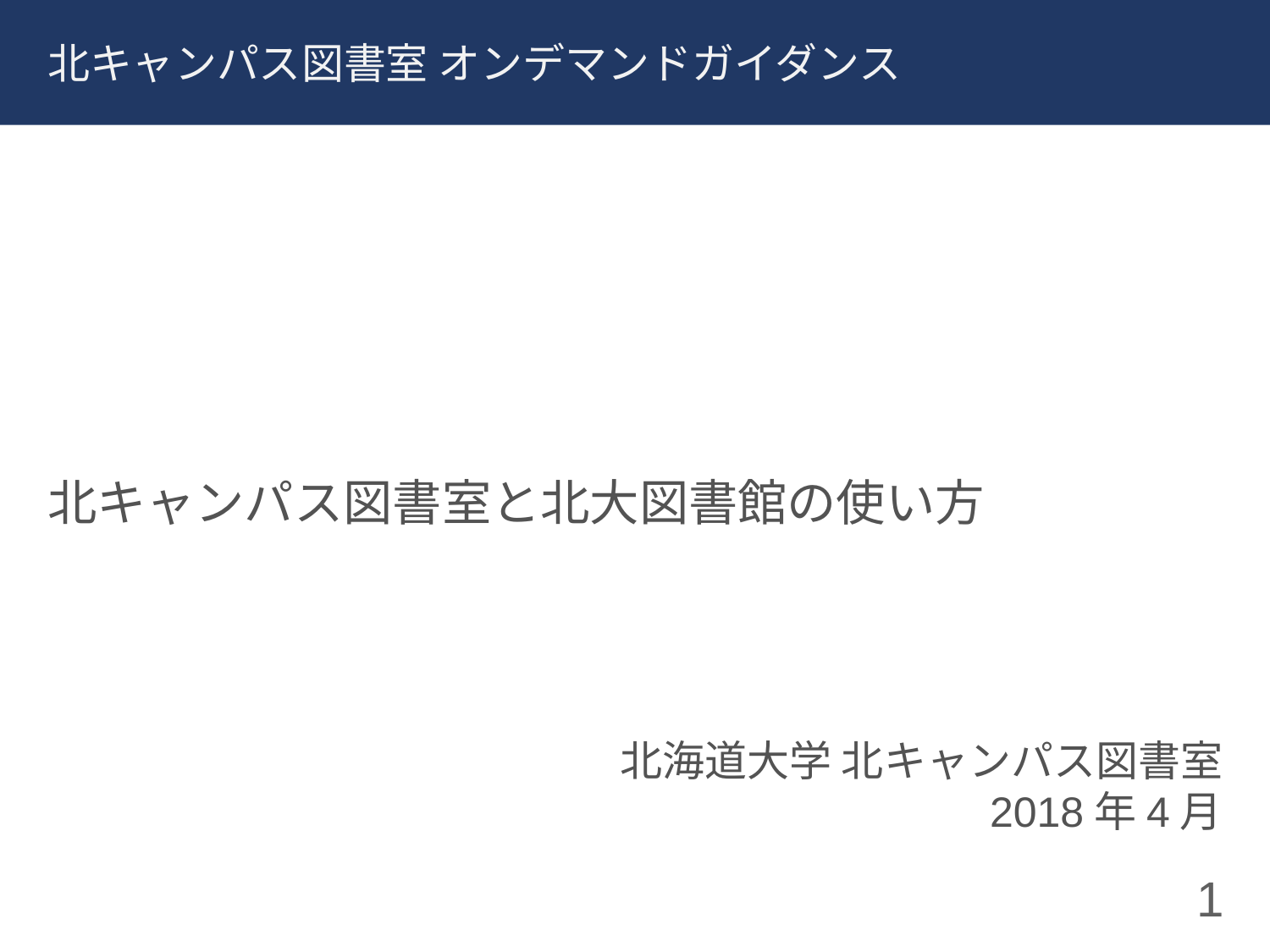

北キャンパス図書室 オンデマンドガイダンス

北キャンパス図書室と北大図書館の使い方

北海道大学 北キャンパス図書室
2018年4月
1